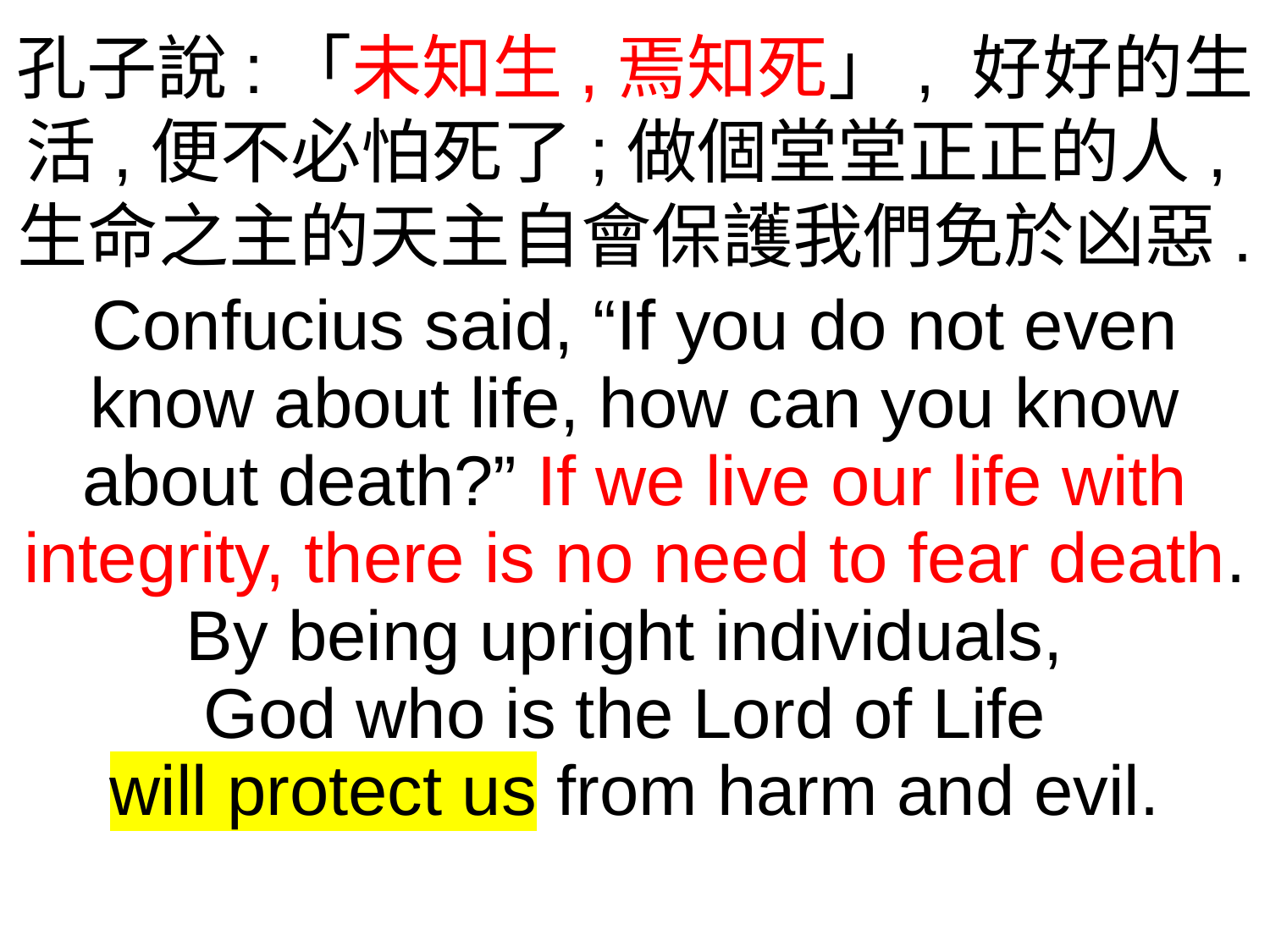

孔子說:「未知生,焉知死」, 好好的生活,便不必怕死了;做個堂堂正正的人,生命之主的天主自會保護我們免於凶惡.
Confucius said, “If you do not even know about life, how can you know about death?” If we live our life with integrity, there is no need to fear death. By being upright individuals,
God who is the Lord of Life
will protect us from harm and evil.